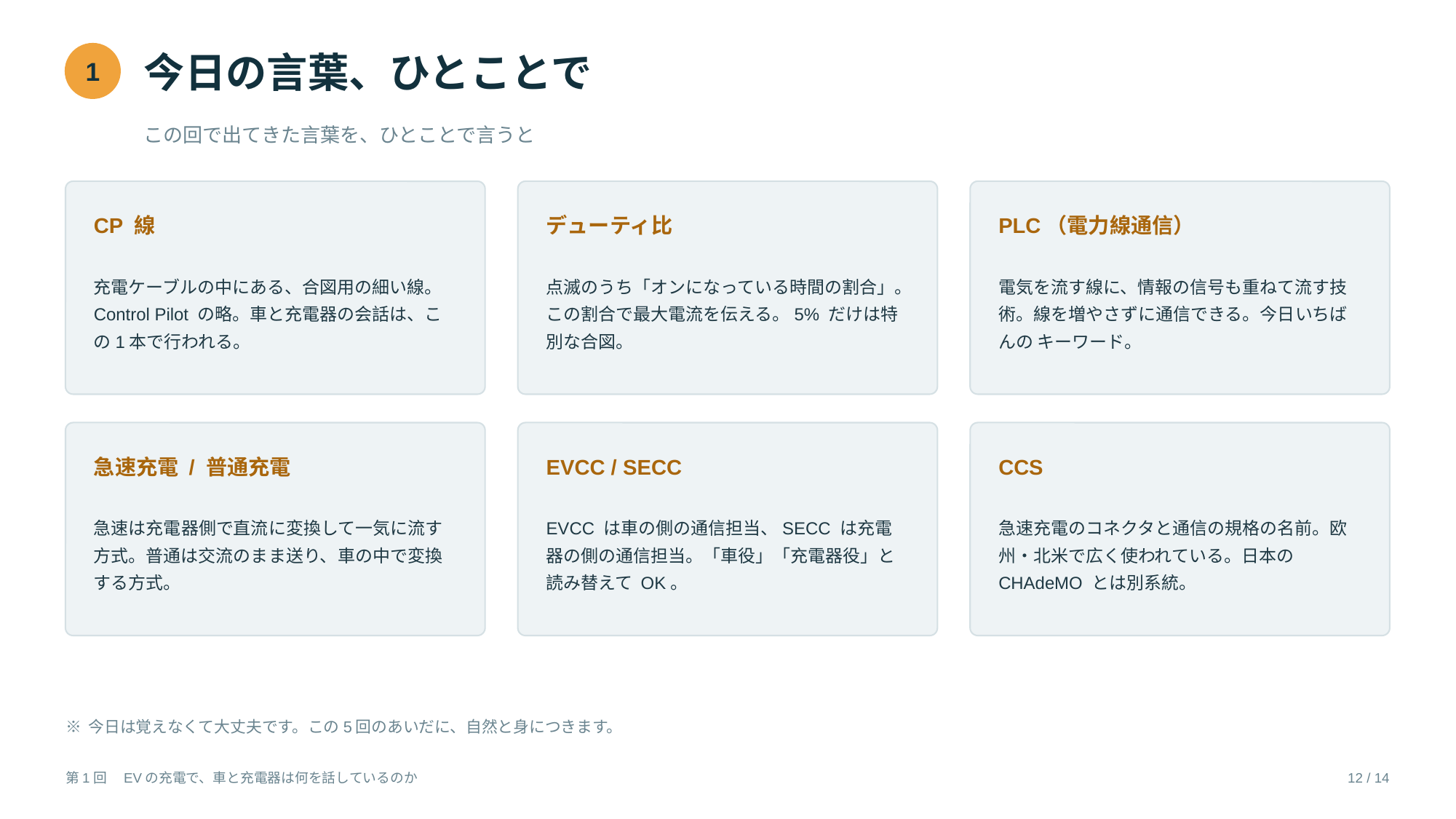

今日の言葉、ひとことで

1
この回で出てきた言葉を、ひとことで言うと

CP 線
デューティ比
PLC（電力線通信）
充電ケーブルの中にある、合図用の細い線。Control Pilot の略。車と充電器の会話は、この1本で行われる。
点滅のうち「オンになっている時間の割合」。この割合で最大電流を伝える。5% だけは特別な合図。
電気を流す線に、情報の信号も重ねて流す技術。線を増やさずに通信できる。今日いちばんの キーワード。

急速充電 / 普通充電
EVCC / SECC
CCS
急速は充電器側で直流に変換して一気に流す方式。普通は交流のまま送り、車の中で変換する方式。
EVCC は車の側の通信担当、SECC は充電器の側の通信担当。「車役」「充電器役」と読み替えて OK。
急速充電のコネクタと通信の規格の名前。欧州・北米で広く使われている。日本の CHAdeMO とは別系統。
※ 今日は覚えなくて大丈夫です。この5回のあいだに、自然と身につきます。
第1回　EVの充電で、車と充電器は何を話しているのか
12 / 14